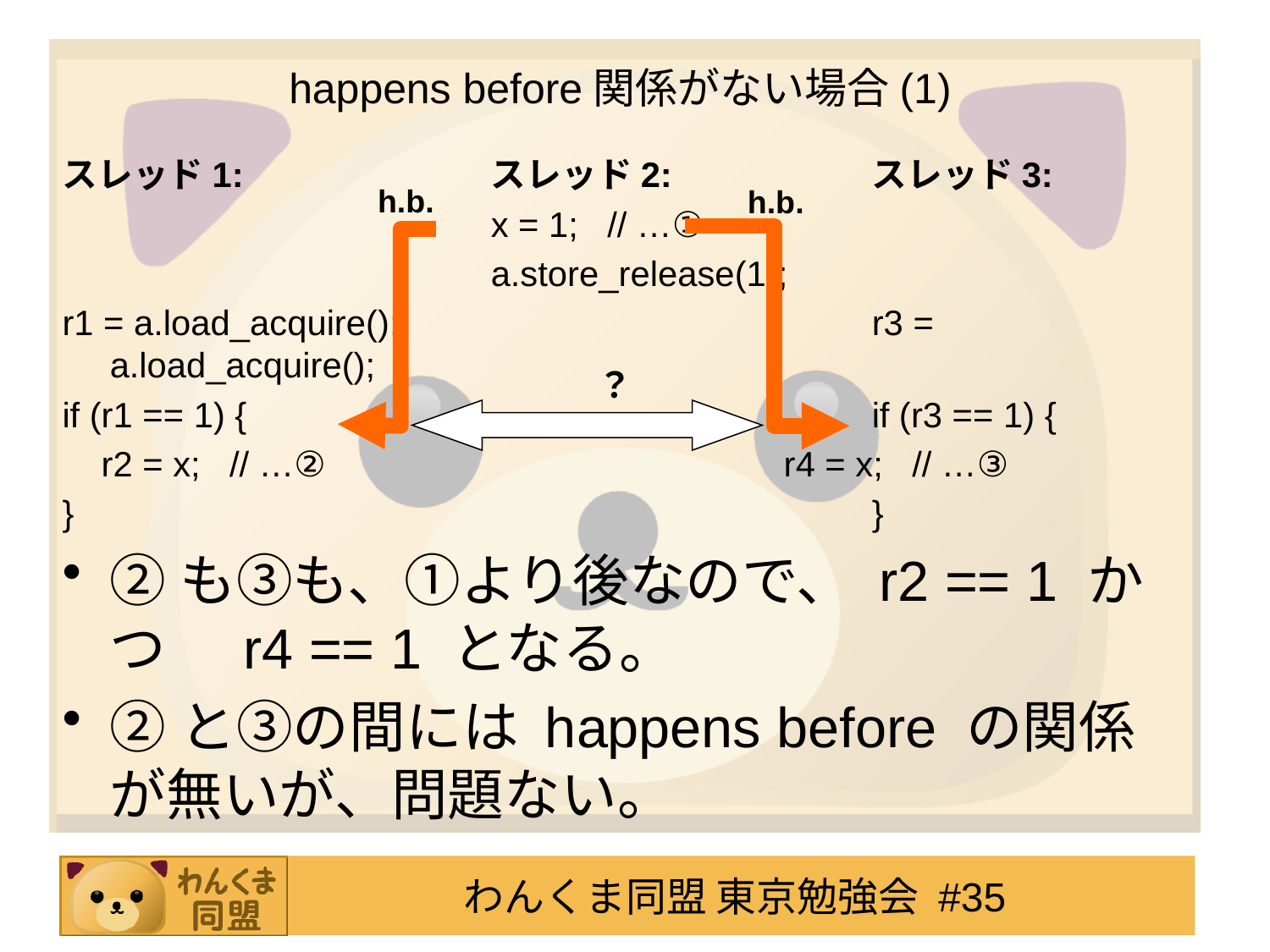

# happens before関係がない場合(1)
スレッド1:		スレッド2:		スレッド3:
				x = 1;   // …①
				a.store_release(1);
r1 = a.load_acquire();				r3 = a.load_acquire();
if (r1 == 1) {					if (r3 == 1) {
    r2 = x;   // …②				    r4 = x;   // …③
}							}
②も③も、①より後なので、 r2 == 1 かつ     r4 == 1 となる。
②と③の間には happens before の関係が無いが、問題ない。
h.b.
h.b.

？